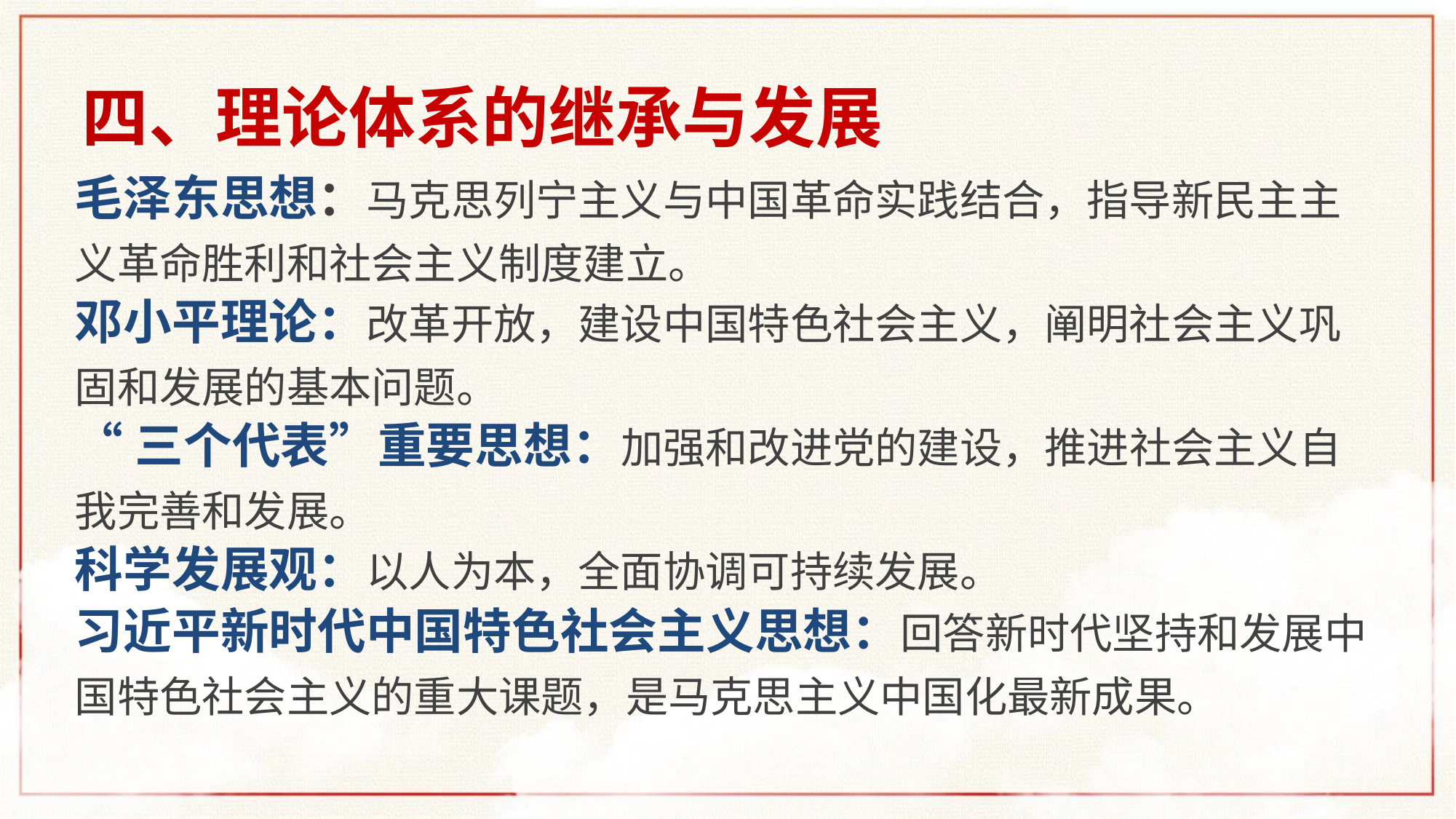

# 四、理论体系的继承与发展
毛泽东思想：马克思列宁主义与中国革命实践结合，指导新民主主义革命胜利和社会主义制度建立。
邓小平理论：改革开放，建设中国特色社会主义，阐明社会主义巩固和发展的基本问题。
“三个代表”重要思想：加强和改进党的建设，推进社会主义自我完善和发展。
科学发展观：以人为本，全面协调可持续发展。
习近平新时代中国特色社会主义思想：回答新时代坚持和发展中国特色社会主义的重大课题，是马克思主义中国化最新成果。